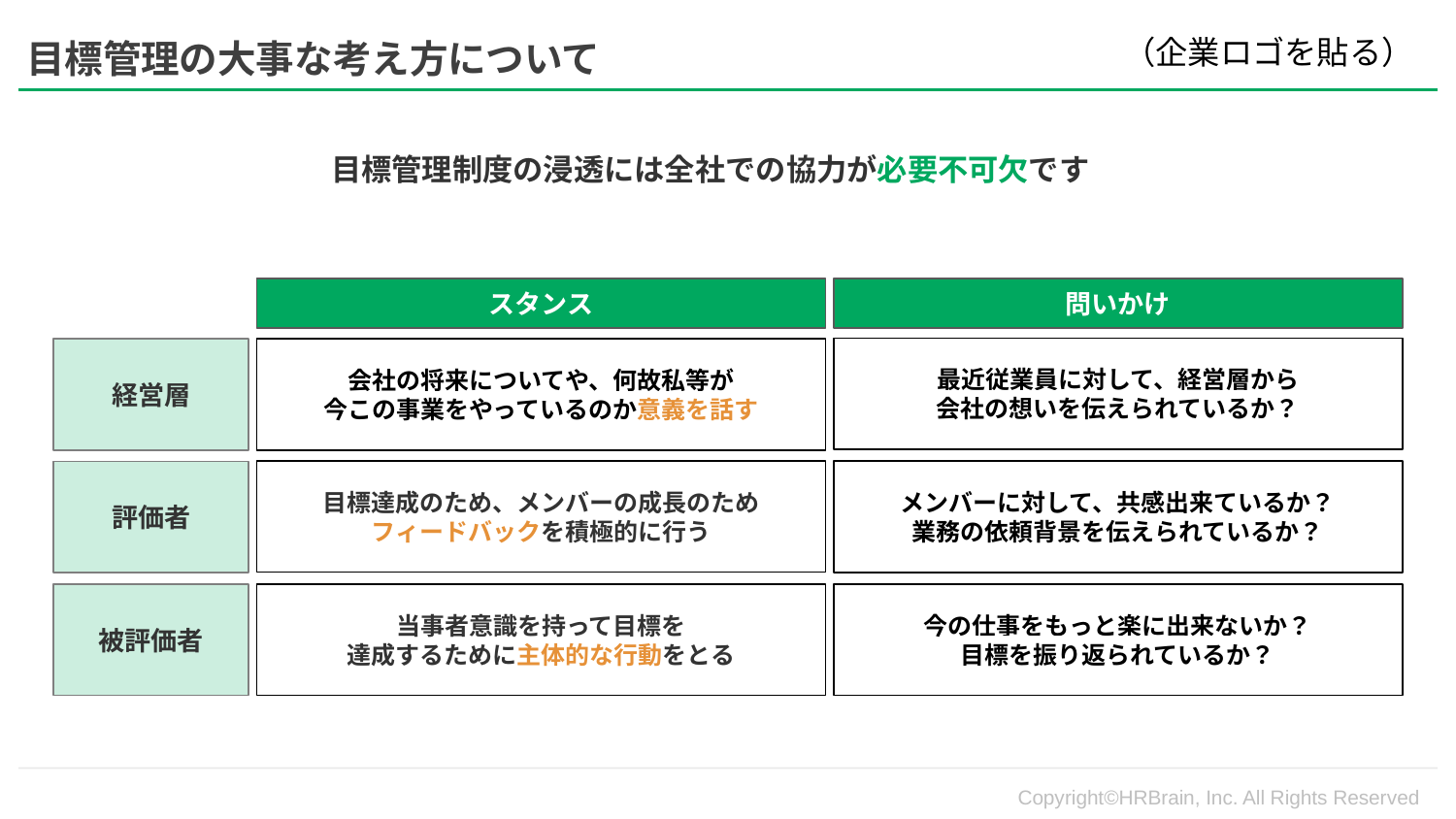

（企業ロゴを貼る）
目標管理の大事な考え方について
目標管理制度の浸透には全社での協力が必要不可欠です
スタンス
問いかけ
最近従業員に対して、経営層から
会社の想いを伝えられているか？
会社の将来についてや、何故私等が
今この事業をやっているのか意義を話す
経営層
目標達成のため、メンバーの成長のため
フィードバックを積極的に行う
メンバーに対して、共感出来ているか？
業務の依頼背景を伝えられているか？
評価者
被評価者
当事者意識を持って目標を
達成するために主体的な行動をとる
今の仕事をもっと楽に出来ないか？
目標を振り返られているか？

Copyright©HRBrain, Inc. All Rights Reserved